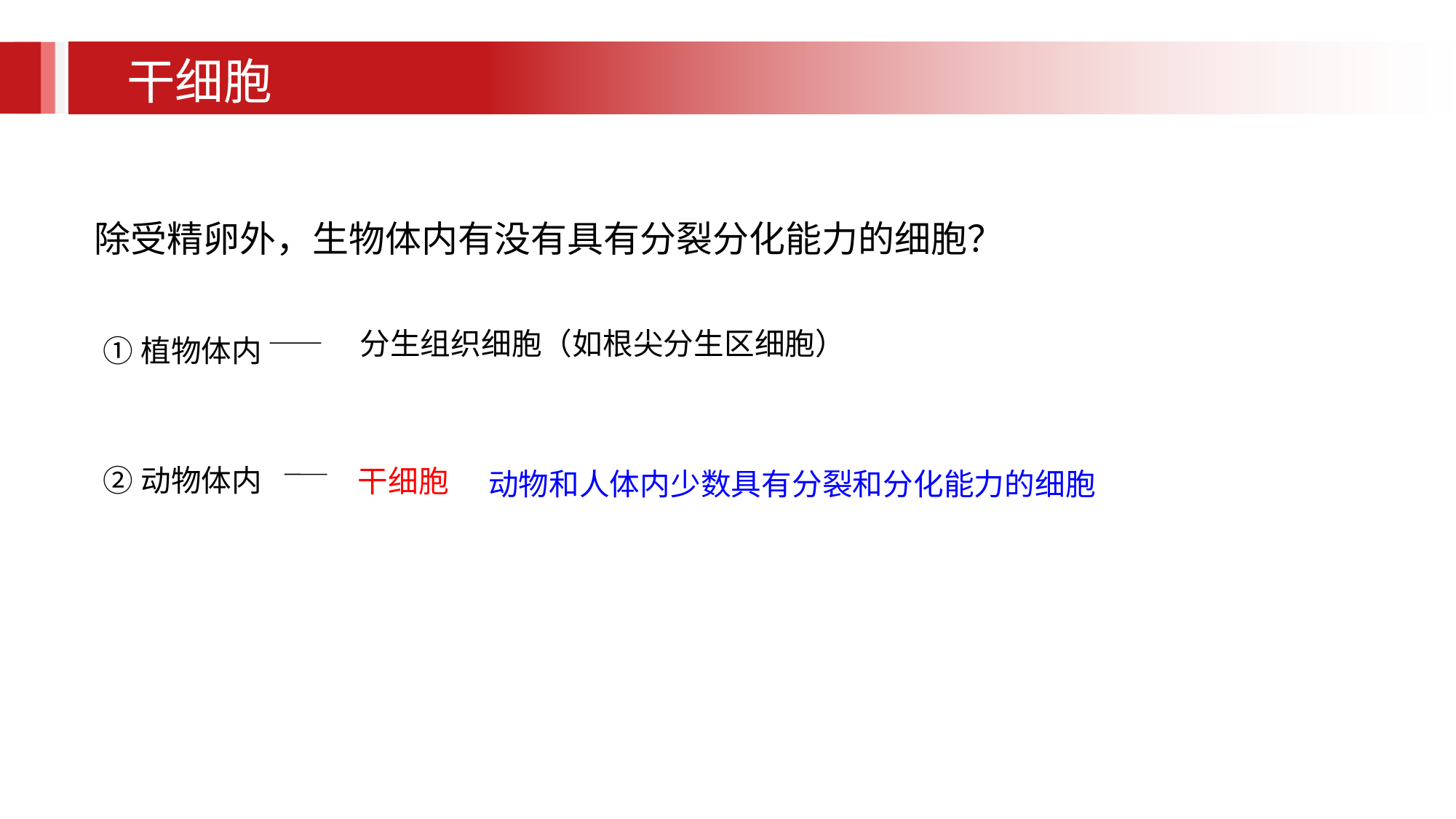

干细胞
除受精卵外，生物体内有没有具有分裂分化能力的细胞？
分生组织细胞（如根尖分生区细胞）
①植物体内

②动物体内
干细胞
动物和人体内少数具有分裂和分化能力的细胞